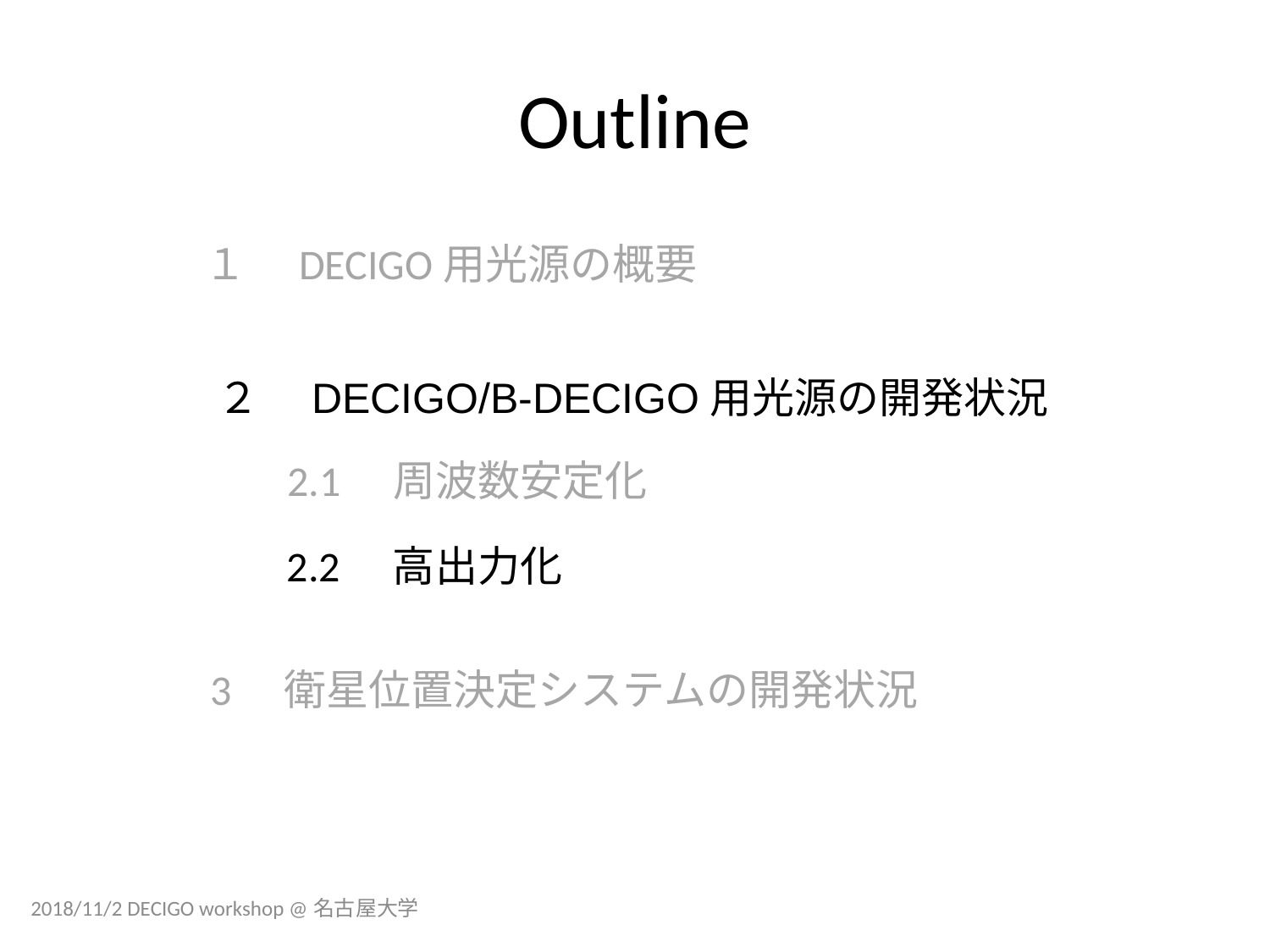

# Outline
１　DECIGO用光源の概要
２　DECIGO/B-DECIGO用光源の開発状況
2.1　周波数安定化
2.2　高出力化
3　衛星位置決定システムの開発状況
2018/11/2 DECIGO workshop @名古屋大学